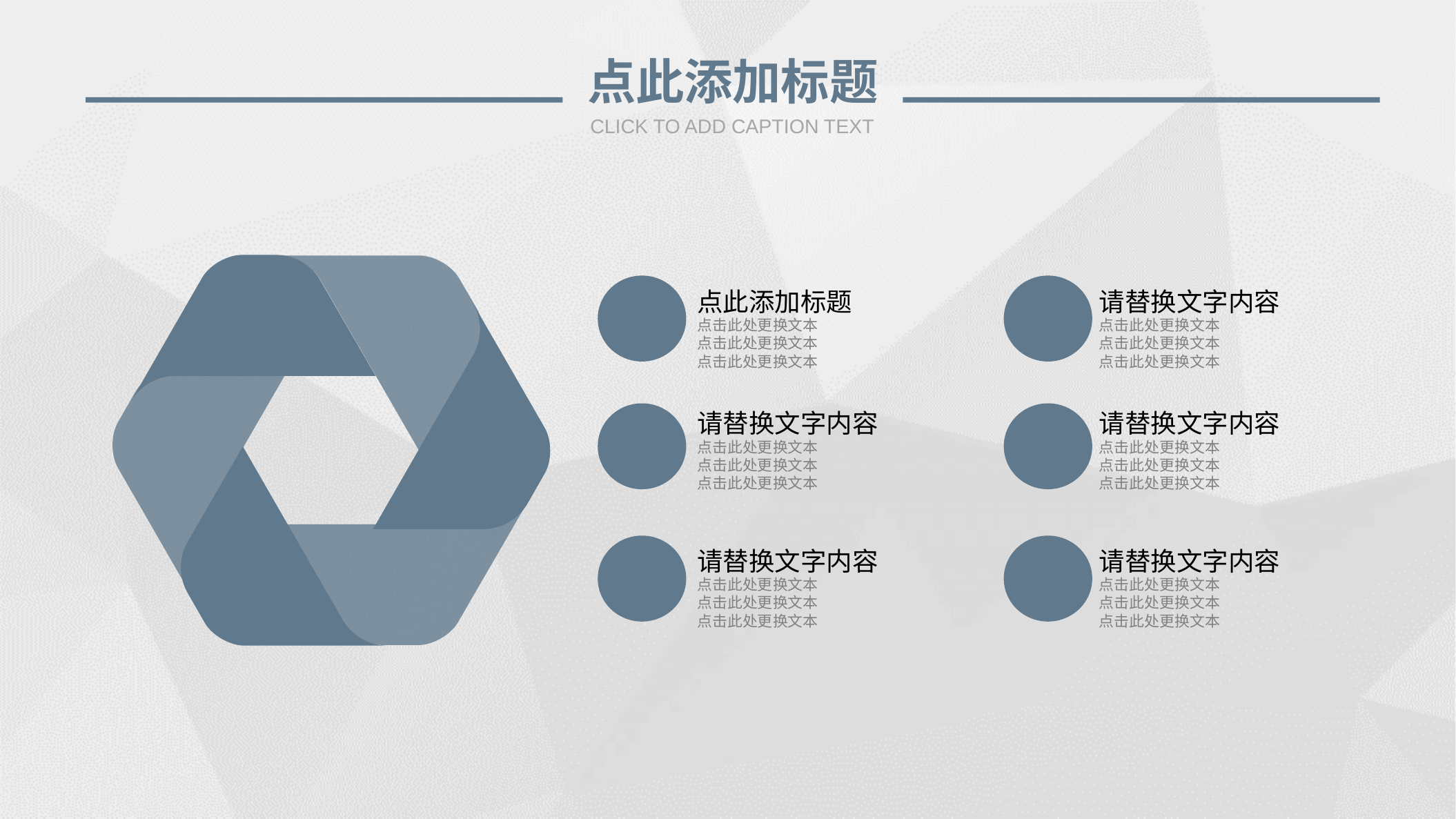

点此添加标题

CLICK TO ADD CAPTION TEXT

点此添加标题
点击此处更换文本
点击此处更换文本
点击此处更换文本
请替换文字内容
点击此处更换文本
点击此处更换文本
点击此处更换文本
请替换文字内容
点击此处更换文本
点击此处更换文本
点击此处更换文本
请替换文字内容
点击此处更换文本
点击此处更换文本
点击此处更换文本

请替换文字内容
点击此处更换文本
点击此处更换文本
点击此处更换文本
请替换文字内容
点击此处更换文本
点击此处更换文本
点击此处更换文本